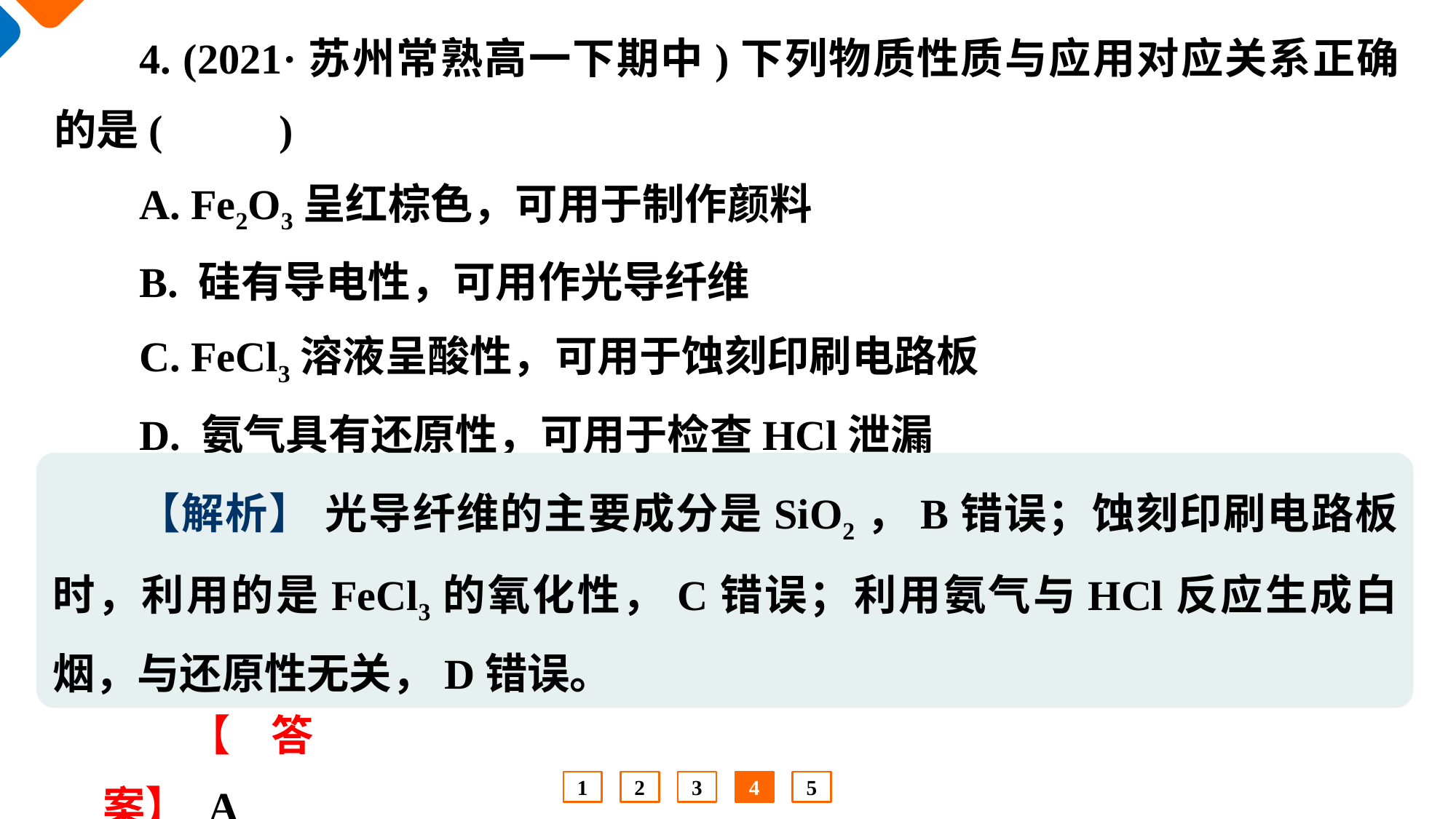

4. (2021·苏州常熟高一下期中)下列物质性质与应用对应关系正确的是(　 　)
A. Fe2O3呈红棕色，可用于制作颜料
B. 硅有导电性，可用作光导纤维
C. FeCl3溶液呈酸性，可用于蚀刻印刷电路板
D. 氨气具有还原性，可用于检查HCl泄漏
【解析】 光导纤维的主要成分是SiO2，B错误；蚀刻印刷电路板时，利用的是FeCl3的氧化性，C错误；利用氨气与HCl反应生成白烟，与还原性无关，D错误。
【答案】 A
1
2
3
4
5